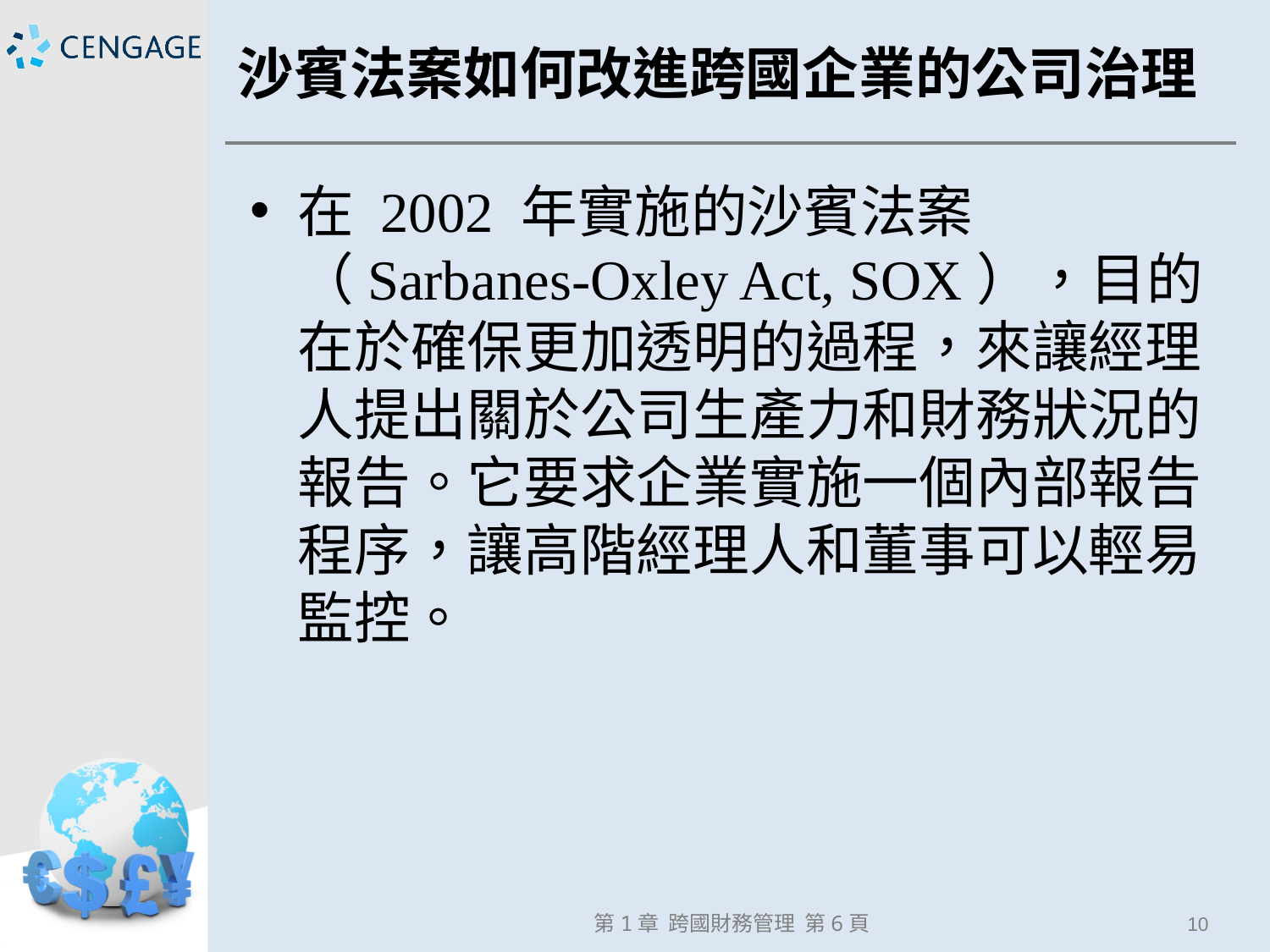

# 沙賓法案如何改進跨國企業的公司治理
在 2002 年實施的沙賓法案（Sarbanes-Oxley Act, SOX），目的在於確保更加透明的過程，來讓經理人提出關於公司生產力和財務狀況的報告。它要求企業實施一個內部報告程序，讓高階經理人和董事可以輕易監控。
第1章  跨國財務管理  第6頁
10